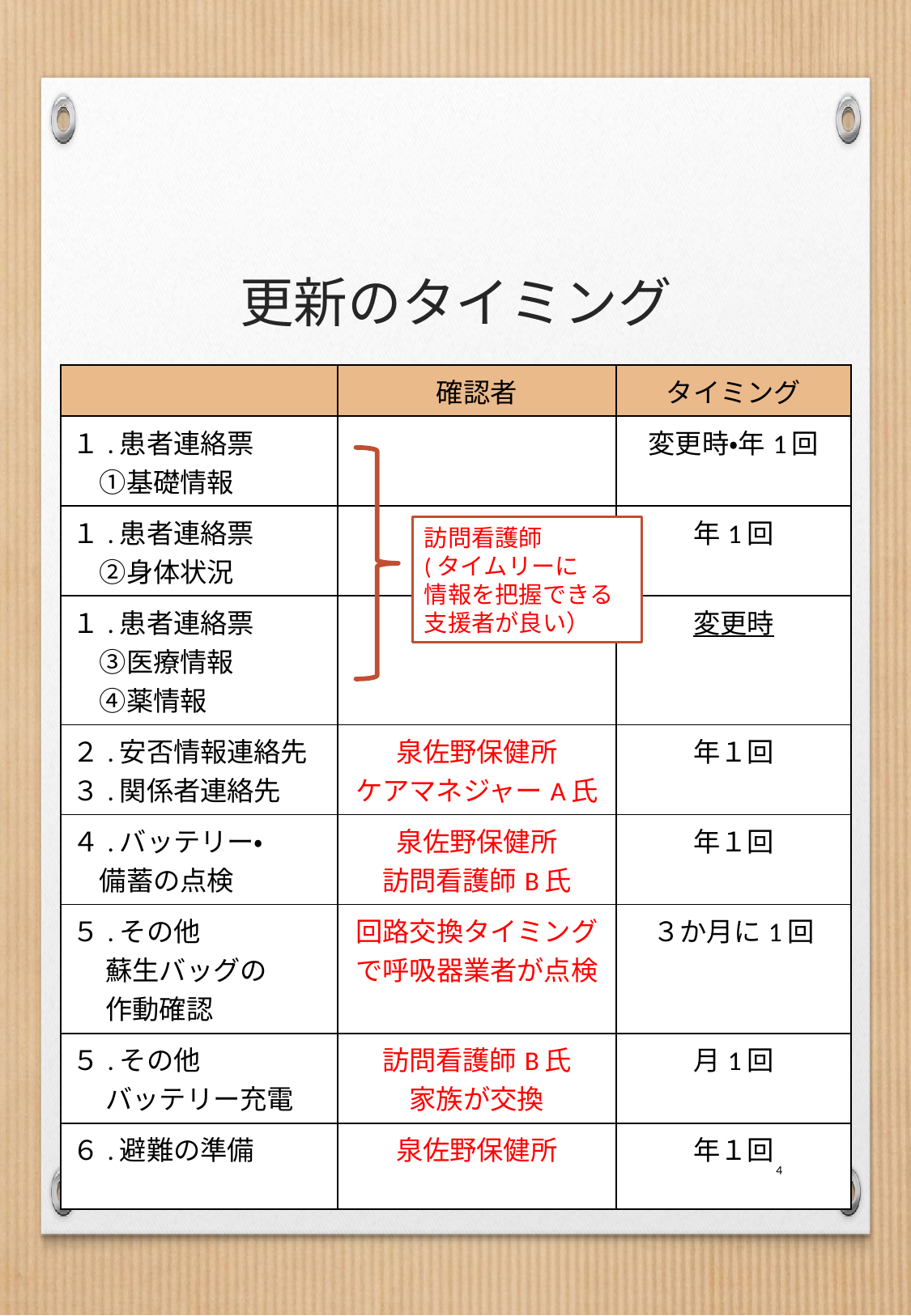

# 更新のタイミング
|  | 確認者 | タイミング |
| --- | --- | --- |
| １.患者連絡票 　①基礎情報 |  | 変更時・年1回 |
| １.患者連絡票 　②身体状況 |  | 年1回 |
| １.患者連絡票 　③医療情報 　④薬情報 |  | 変更時 |
| ２.安否情報連絡先 ３.関係者連絡先 | 泉佐野保健所 ケアマネジャーA氏 | 年１回 |
| ４.バッテリー・ 　備蓄の点検 | 泉佐野保健所 訪問看護師B氏 | 年１回 |
| ５.その他 　 蘇生バッグの 　 作動確認 | 回路交換タイミングで呼吸器業者が点検 | ３か月に1回 |
| ５.その他 　 バッテリー充電 | 訪問看護師B氏 家族が交換 | 月1回 |
| ６.避難の準備 | 泉佐野保健所 | 年１回 |

訪問看護師
(タイムリーに
情報を把握できる支援者が良い）
4